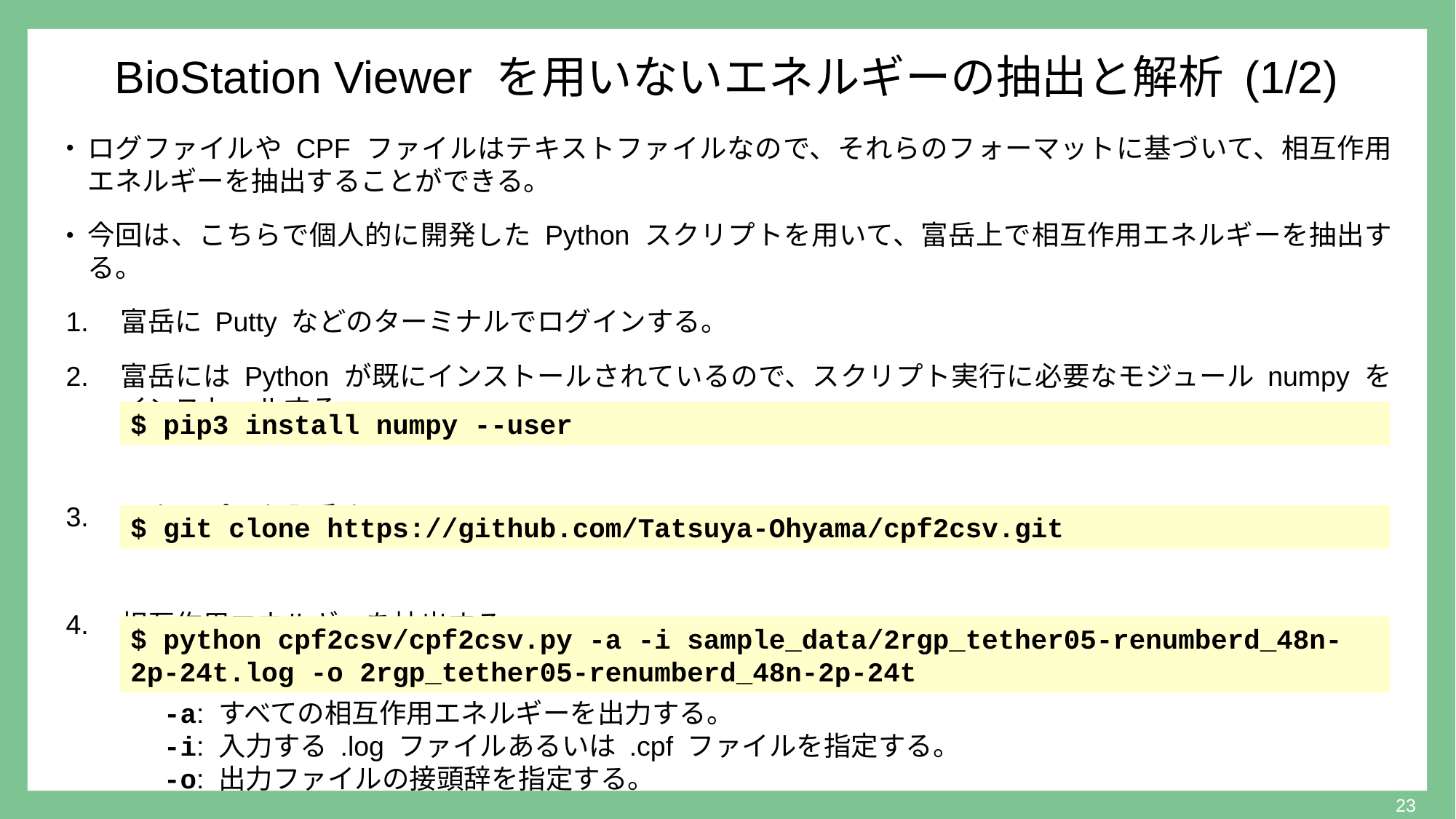

# BioStation Viewer を用いないエネルギーの抽出と解析 (1/2)
ログファイルや CPF ファイルはテキストファイルなので、それらのフォーマットに基づいて、相互作用エネルギーを抽出することができる。
今回は、こちらで個人的に開発した Python スクリプトを用いて、富岳上で相互作用エネルギーを抽出する。
富岳に Putty などのターミナルでログインする。
富岳には Python が既にインストールされているので、スクリプト実行に必要なモジュール numpy を
インストールする。

スクリプトを入手する。

相互作用エネルギーを抽出する。

$ pip3 install numpy --user
$ git clone https://github.com/Tatsuya-Ohyama/cpf2csv.git
$ python cpf2csv/cpf2csv.py -a -i sample_data/2rgp_tether05-renumberd_48n-2p-24t.log -o 2rgp_tether05-renumberd_48n-2p-24t
-a: すべての相互作用エネルギーを出力する。
-i: 入力する .log ファイルあるいは .cpf ファイルを指定する。
-o: 出力ファイルの接頭辞を指定する。
23